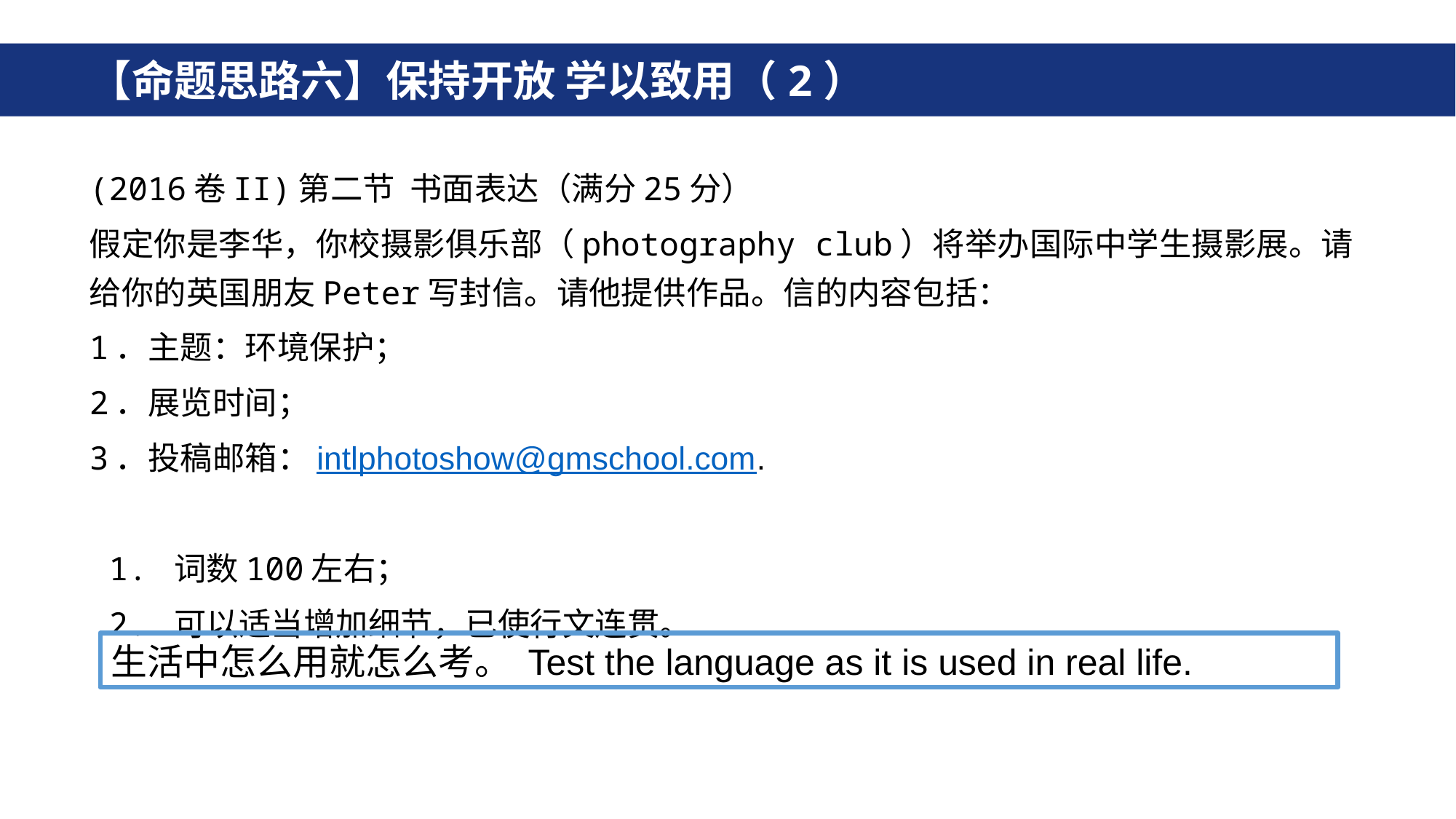

# 【命题思路六】保持开放 学以致用（2）
(2016卷II)第二节  书面表达（满分25分）
假定你是李华，你校摄影俱乐部（photography club）将举办国际中学生摄影展。请给你的英国朋友Peter写封信。请他提供作品。信的内容包括：
1．主题：环境保护；
2．展览时间；
3．投稿邮箱：intlphotoshow@gmschool.com.

 1. 词数100左右；
 2. 可以适当增加细节，已使行文连贯。

生活中怎么用就怎么考。 Test the language as it is used in real life.